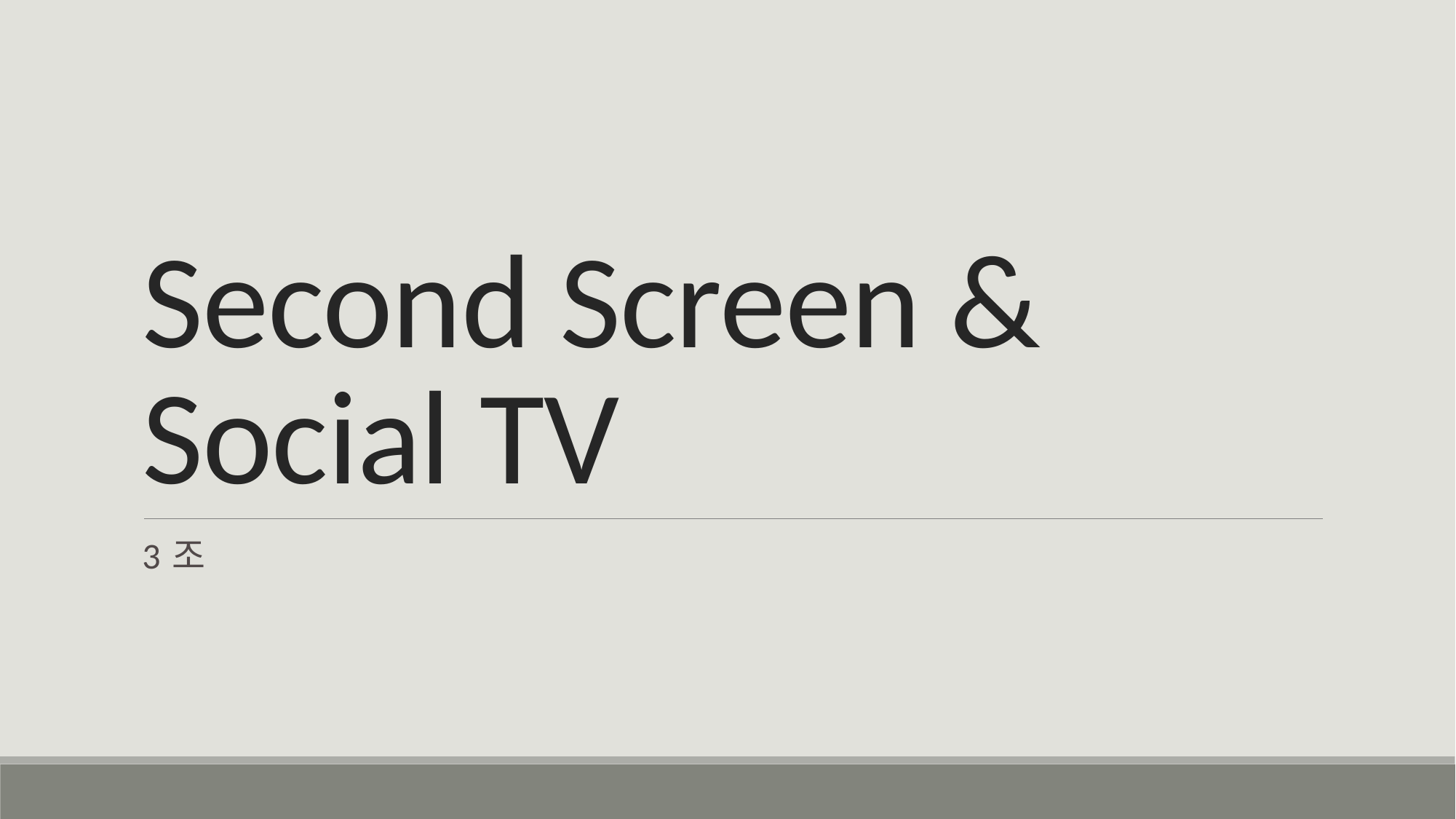

# Second Screen & Social TV
3조